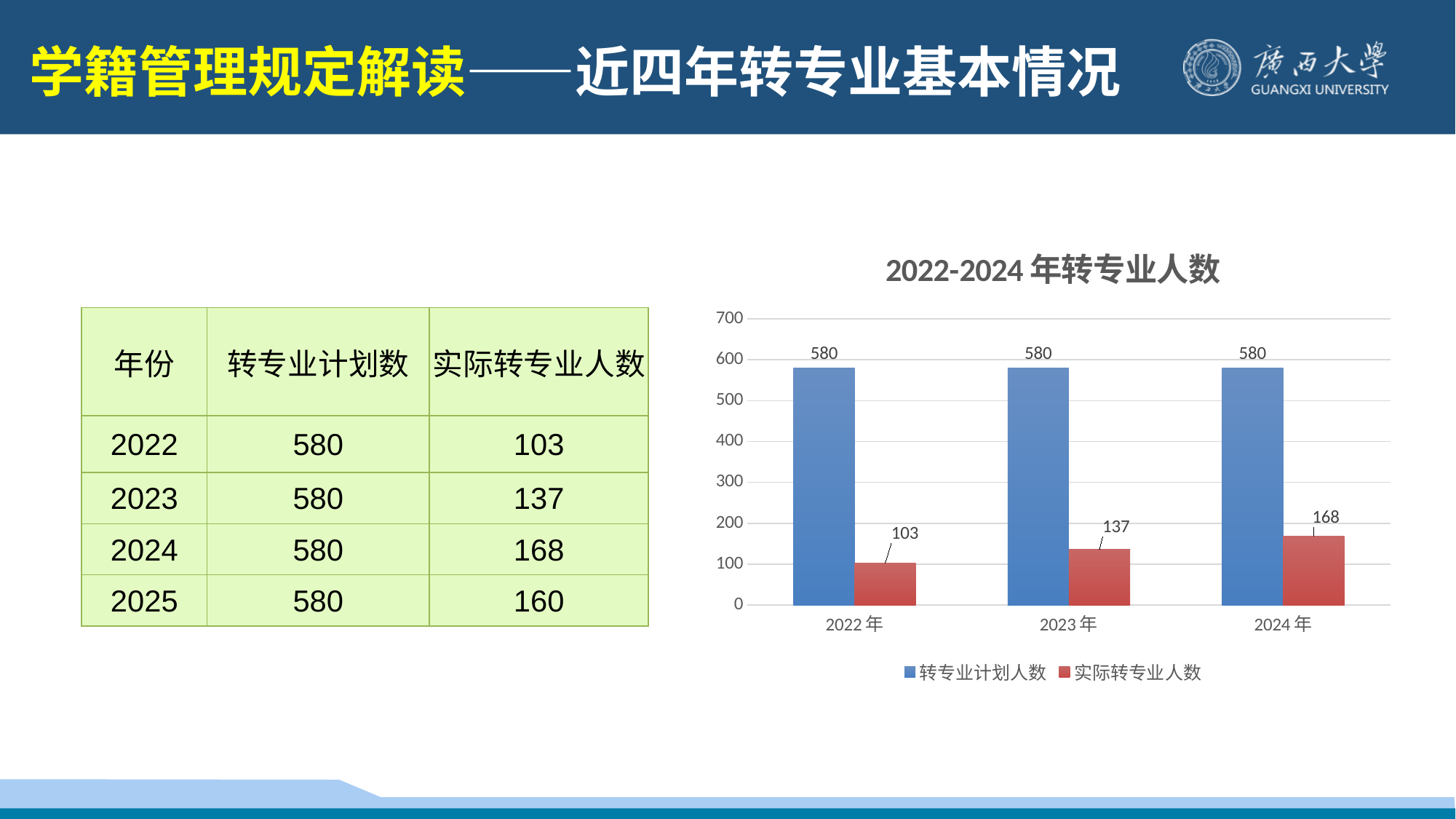

学籍管理规定解读——近四年转专业基本情况

### Chart: 2022-2024年转专业人数

| Category | 转专业计划人数 | 实际转专业人数 |
|---|---|---|
| 2022年 | 580.0 | 103.0 |
| 2023年 | 580.0 | 137.0 |
| 2024年 | 580.0 | 168.0 |
| 年份 | 转专业计划数 | 实际转专业人数 |
| --- | --- | --- |
| 2022 | 580 | 103 |
| 2023 | 580 | 137 |
| 2024 | 580 | 168 |
| 2025 | 580 | 160 |